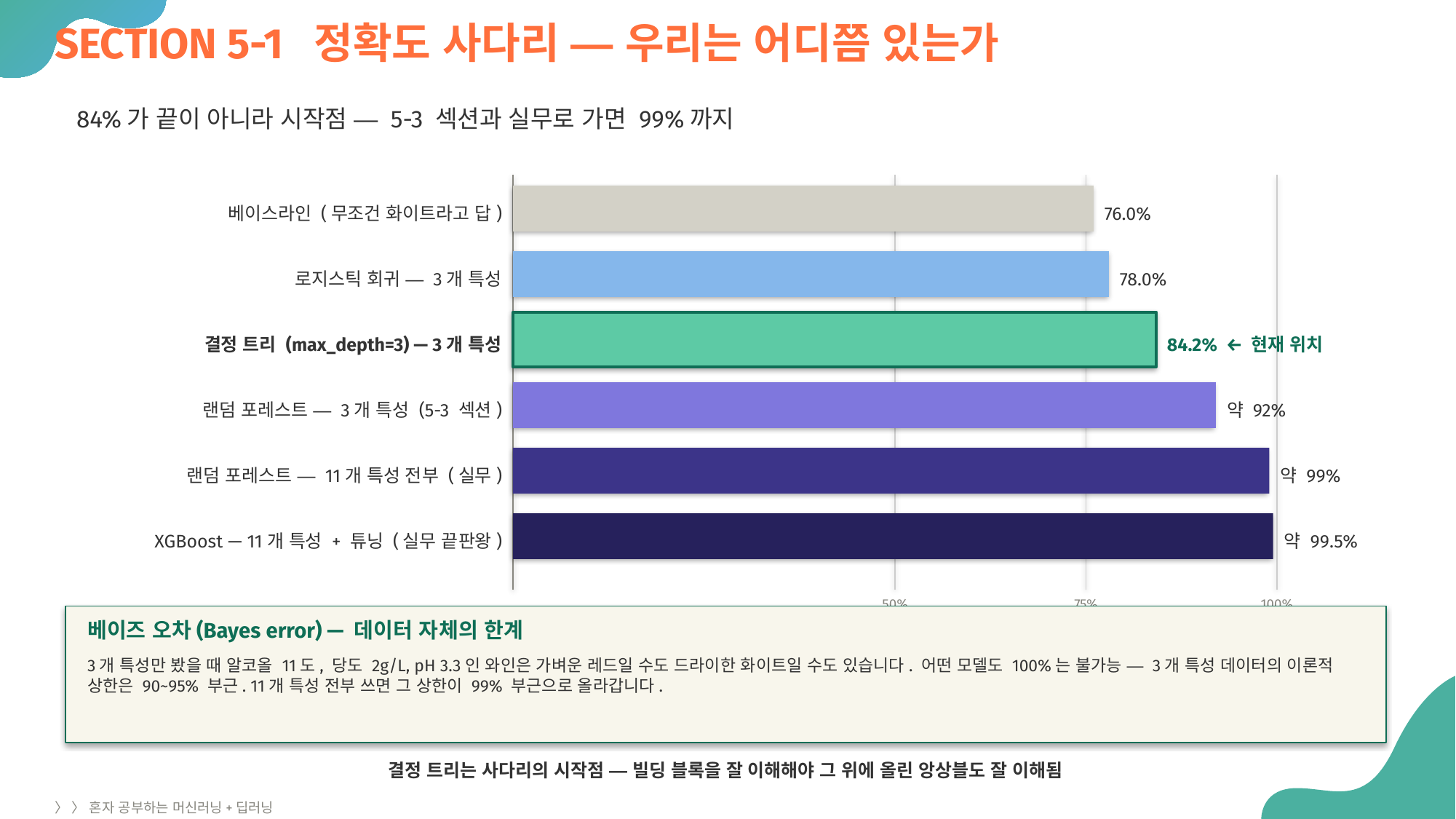

SECTION 5-1  정확도 사다리 — 우리는 어디쯤 있는가
84%가 끝이 아니라 시작점 — 5-3 섹션과 실무로 가면 99%까지

베이스라인 (무조건 화이트라고 답)
76.0%

로지스틱 회귀 — 3개 특성
78.0%

결정 트리 (max_depth=3) — 3개 특성
84.2%  ← 현재 위치

랜덤 포레스트 — 3개 특성 (5-3 섹션)
약 92%

랜덤 포레스트 — 11개 특성 전부 (실무)
약 99%

XGBoost — 11개 특성 + 튜닝 (실무 끝판왕)
약 99.5%
50%
75%
100%

베이즈 오차(Bayes error) — 데이터 자체의 한계
3개 특성만 봤을 때 알코올 11도, 당도 2g/L, pH 3.3인 와인은 가벼운 레드일 수도 드라이한 화이트일 수도 있습니다. 어떤 모델도 100%는 불가능 — 3개 특성 데이터의 이론적 상한은 90~95% 부근. 11개 특성 전부 쓰면 그 상한이 99% 부근으로 올라갑니다.
결정 트리는 사다리의 시작점 — 빌딩 블록을 잘 이해해야 그 위에 올린 앙상블도 잘 이해됨
〉 〉 혼자 공부하는 머신러닝+딥러닝